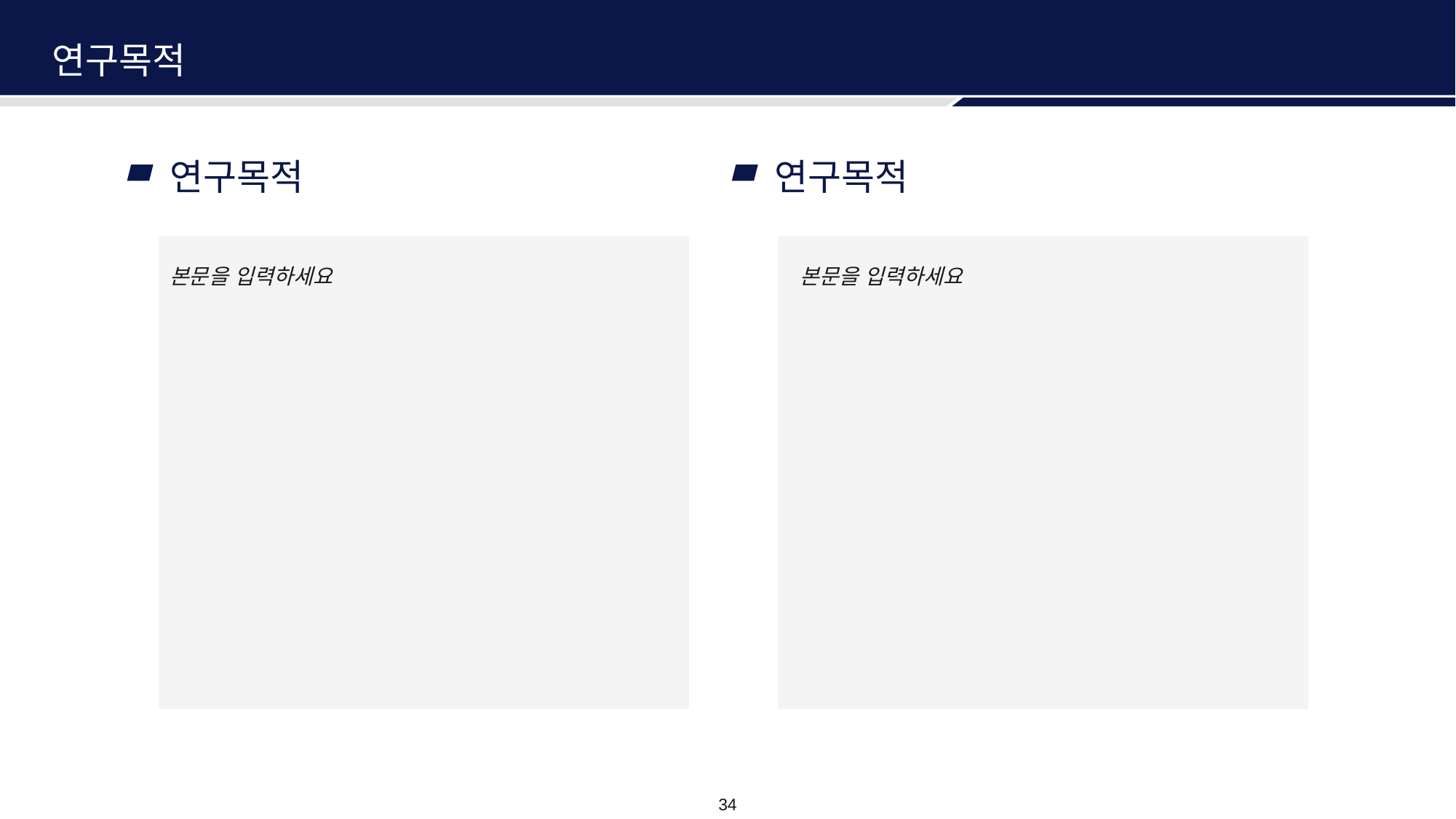

연구목적
연구목적

연구목적

본문을 입력하세요
본문을 입력하세요